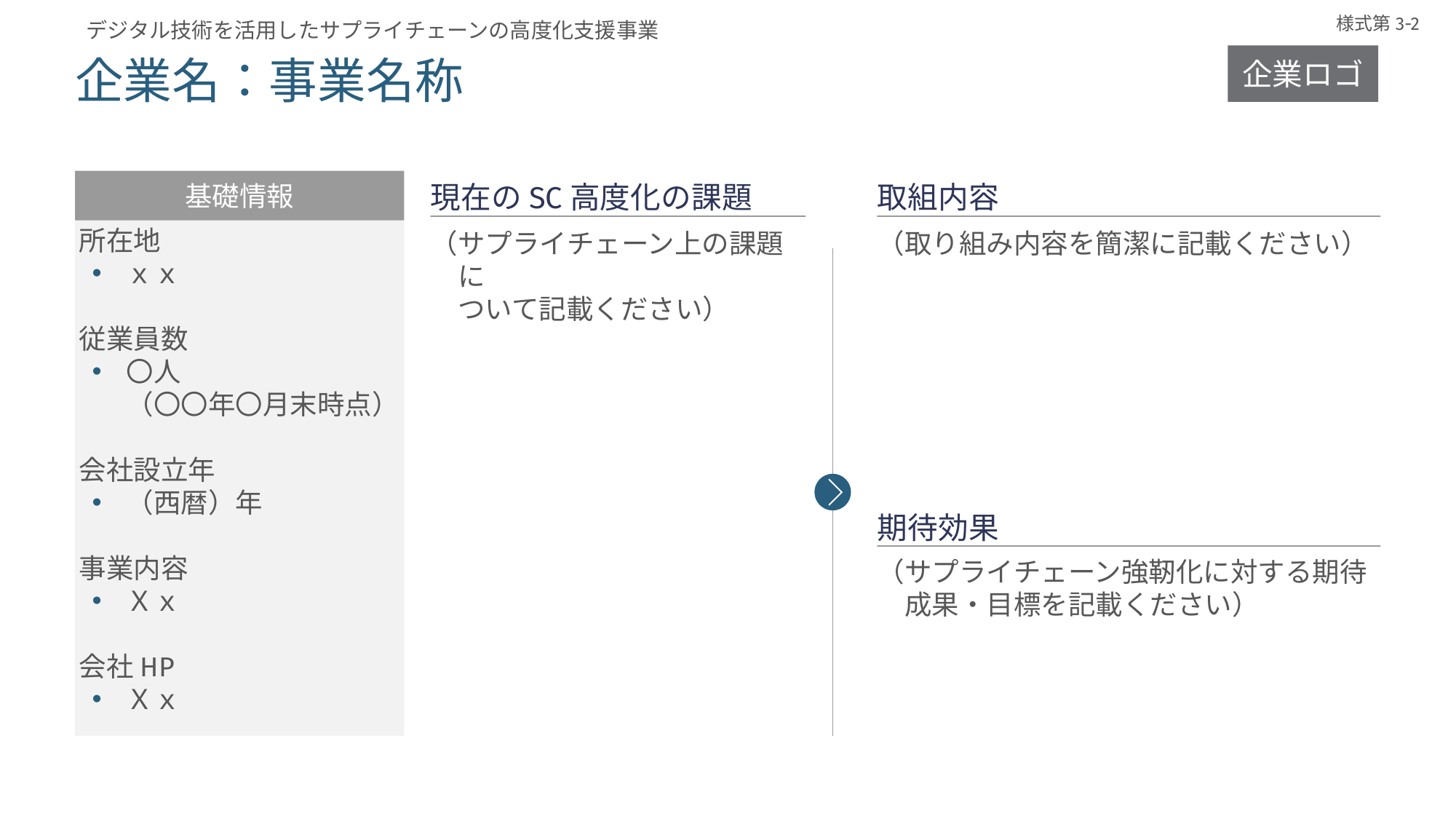

様式第3-2
デジタル技術を活用したサプライチェーンの高度化支援事業
企業ロゴ
# 企業名：事業名称
基礎情報
現在のSC高度化の課題
取組内容
（サプライチェーン上の課題に
ついて記載ください）
（取り組み内容を簡潔に記載ください）

期待効果
（サプライチェーン強靭化に対する期待成果・目標を記載ください）
所在地
ｘｘ

従業員数
〇人
（〇〇年〇月末時点）

会社設立年
（西暦）年

事業内容
Ｘｘ

会社HP
Ｘｘ